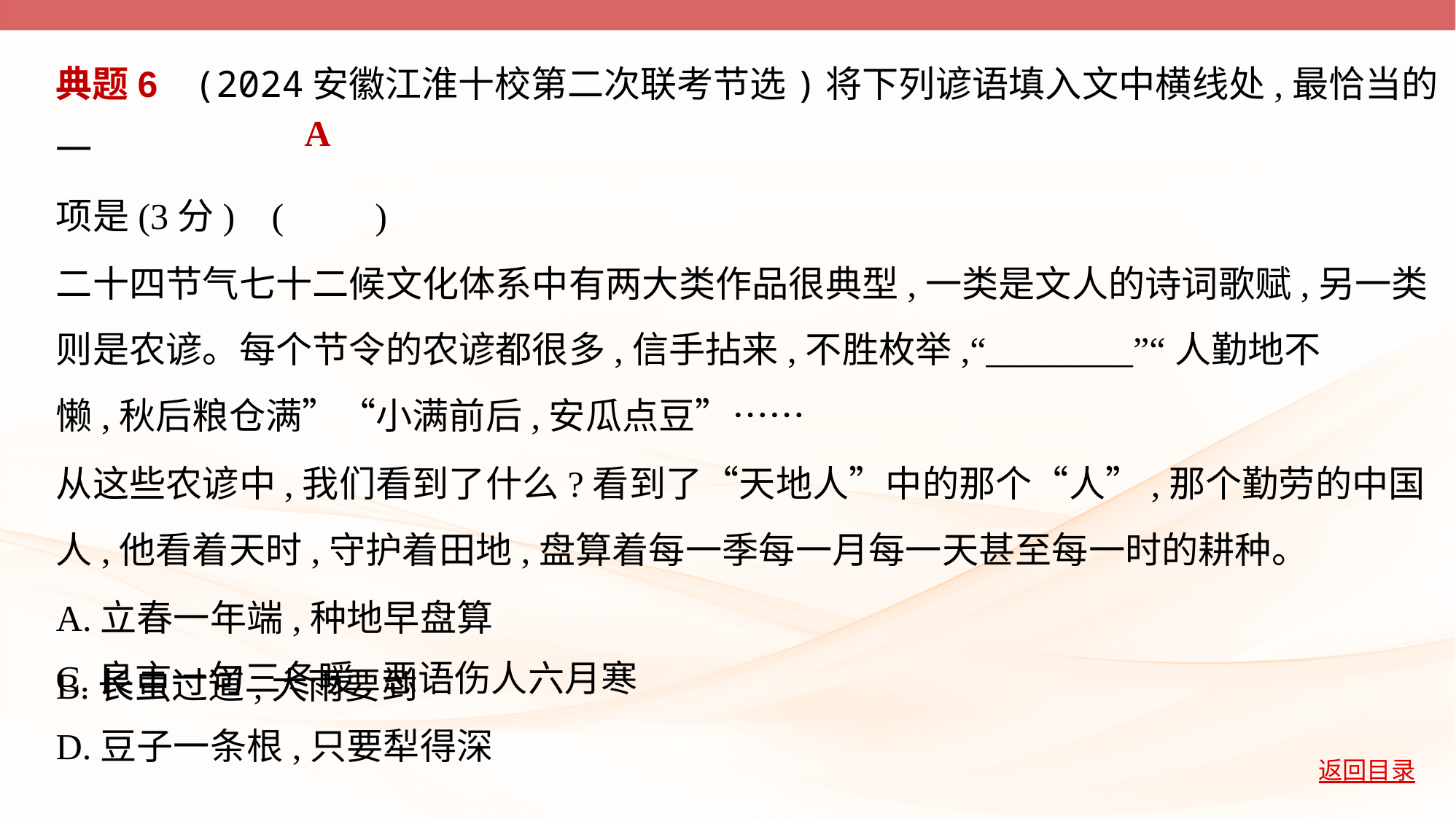

典题6    (2024安徽江淮十校第二次联考节选)将下列谚语填入文中横线处,最恰当的一
项是(3分) (          )
二十四节气七十二候文化体系中有两大类作品很典型,一类是文人的诗词歌赋,另一类
则是农谚。每个节令的农谚都很多,信手拈来,不胜枚举,“________”“人勤地不
懒,秋后粮仓满”“小满前后,安瓜点豆”……
从这些农谚中,我们看到了什么?看到了“天地人”中的那个“人”,那个勤劳的中国
人,他看着天时,守护着田地,盘算着每一季每一月每一天甚至每一时的耕种。
A.立春一年端,种地早盘算
B.长虫过道,大雨要到
A
C.良言一句三冬暖,恶语伤人六月寒
D.豆子一条根,只要犁得深